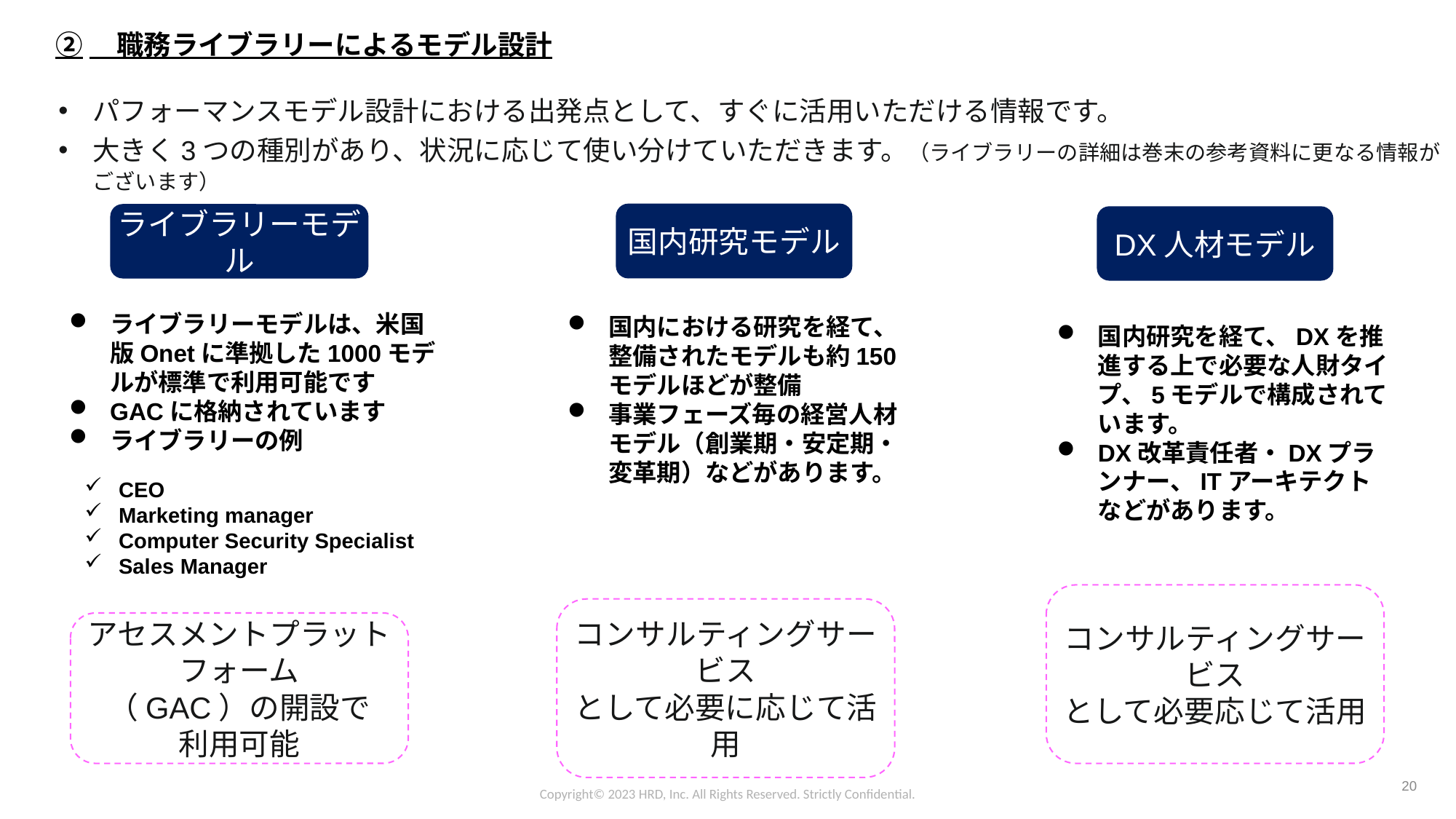

②　職務ライブラリーによるモデル設計
パフォーマンスモデル設計における出発点として、すぐに活用いただける情報です。
大きく3つの種別があり、状況に応じて使い分けていただきます。（ライブラリーの詳細は巻末の参考資料に更なる情報がございます）
国内研究モデル
ライブラリーモデル
ライブラリーモデルは、米国版Onetに準拠した1000モデルが標準で利用可能です
GACに格納されています
ライブラリーの例
DX人材モデル
国内における研究を経て、整備されたモデルも約150モデルほどが整備
事業フェーズ毎の経営人材モデル（創業期・安定期・変革期）などがあります。
国内研究を経て、DXを推進する上で必要な人財タイプ、5モデルで構成されています。
DX改革責任者・DXプランナー、ITアーキテクトなどがあります。
CEO
Marketing manager
Computer Security Specialist
Sales Manager
コンサルティングサービス
として必要応じて活用
コンサルティングサービス
として必要に応じて活用
アセスメントプラットフォーム
（GAC）の開設で
利用可能
20
Copyright©️ 2023 HRD, Inc. All Rights Reserved. Strictly Confidential.